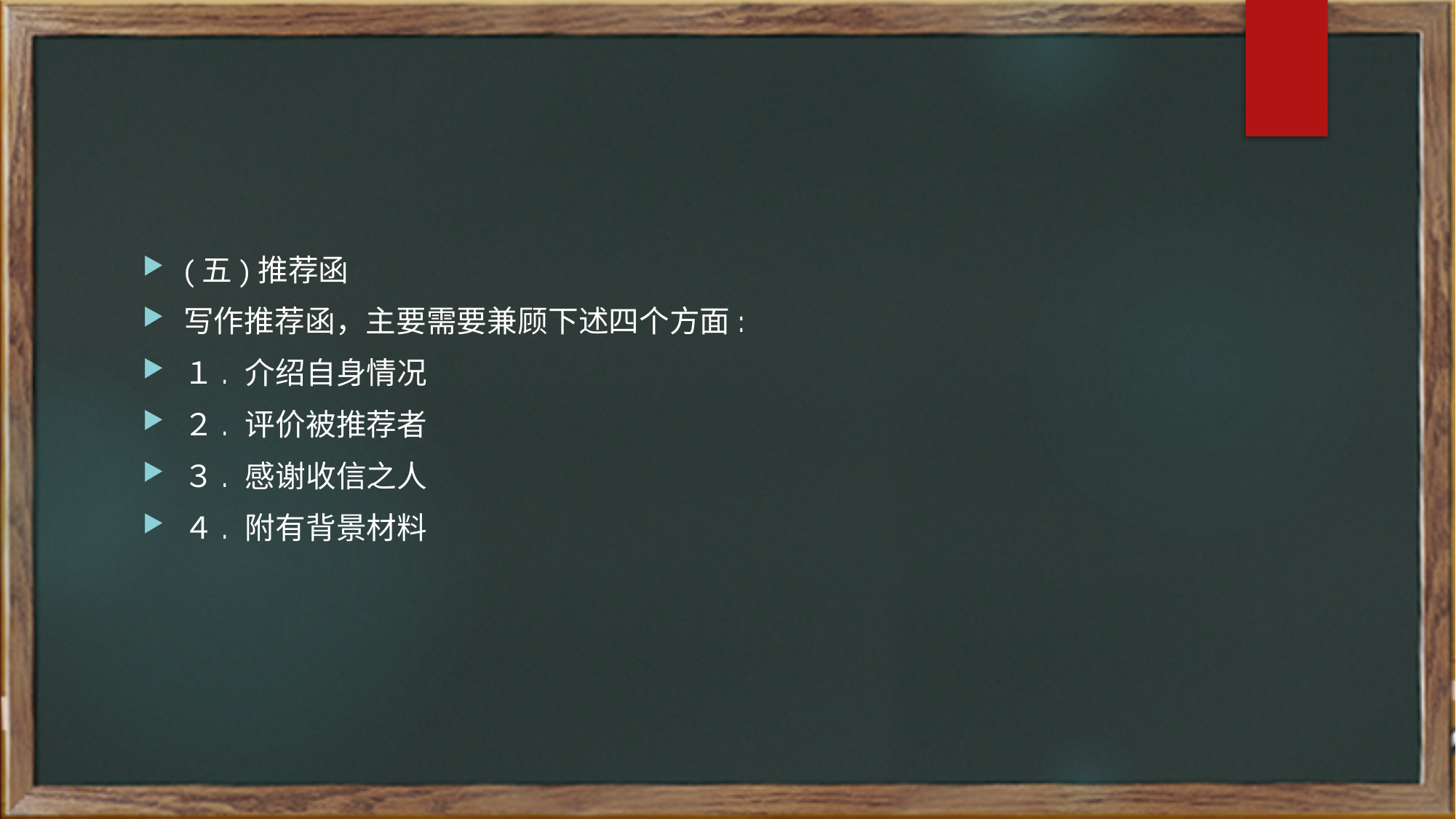

(五)推荐函
写作推荐函，主要需要兼顾下述四个方面:
１. 介绍自身情况
２. 评价被推荐者
３. 感谢收信之人
４. 附有背景材料